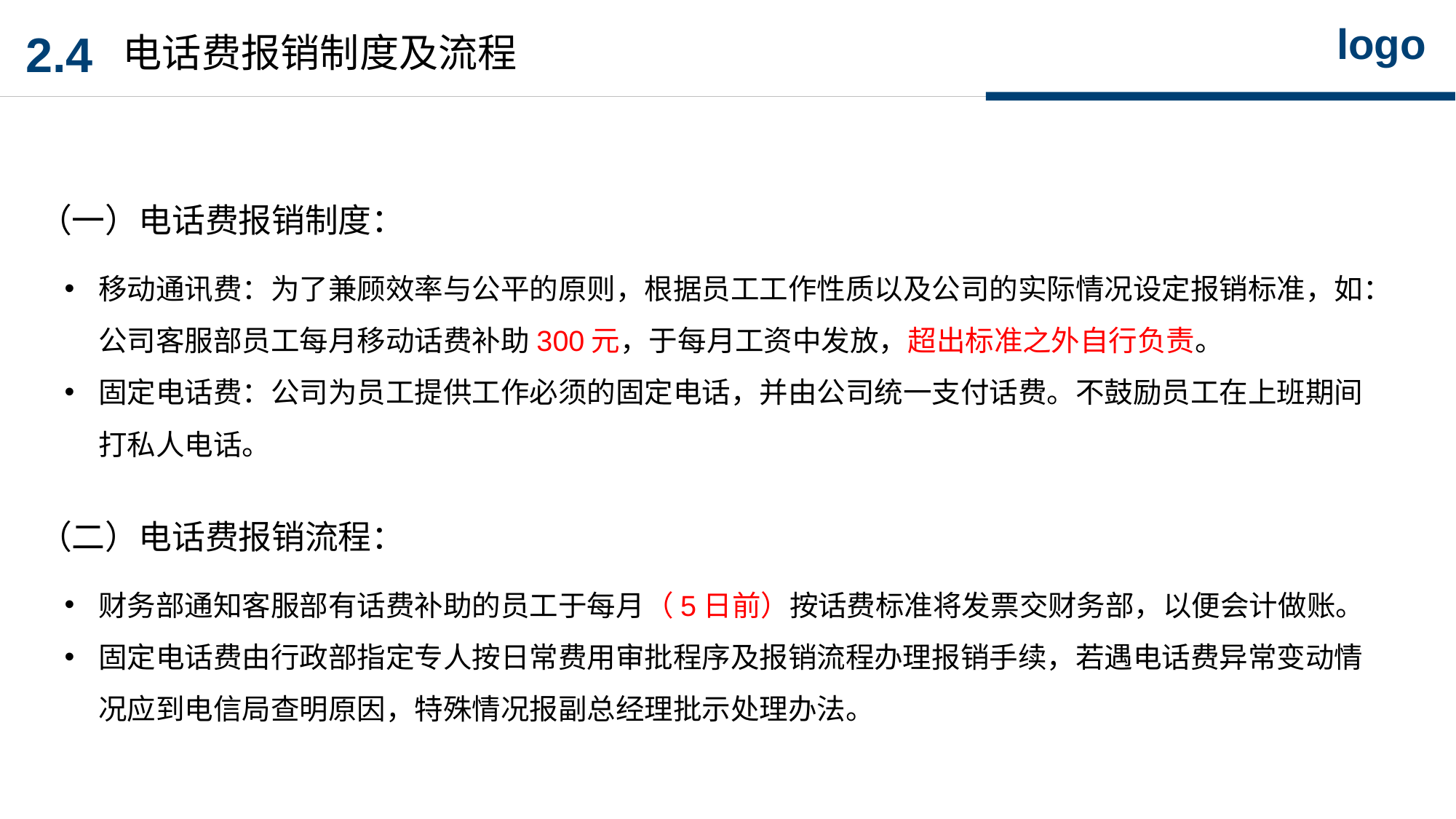

logo
2.4
电话费报销制度及流程

（一）电话费报销制度：
移动通讯费：为了兼顾效率与公平的原则，根据员工工作性质以及公司的实际情况设定报销标准，如：公司客服部员工每月移动话费补助300元，于每月工资中发放，超出标准之外自行负责。
固定电话费：公司为员工提供工作必须的固定电话，并由公司统一支付话费。不鼓励员工在上班期间打私人电话。
（二）电话费报销流程：
财务部通知客服部有话费补助的员工于每月（5日前）按话费标准将发票交财务部，以便会计做账。
固定电话费由行政部指定专人按日常费用审批程序及报销流程办理报销手续，若遇电话费异常变动情况应到电信局查明原因，特殊情况报副总经理批示处理办法。